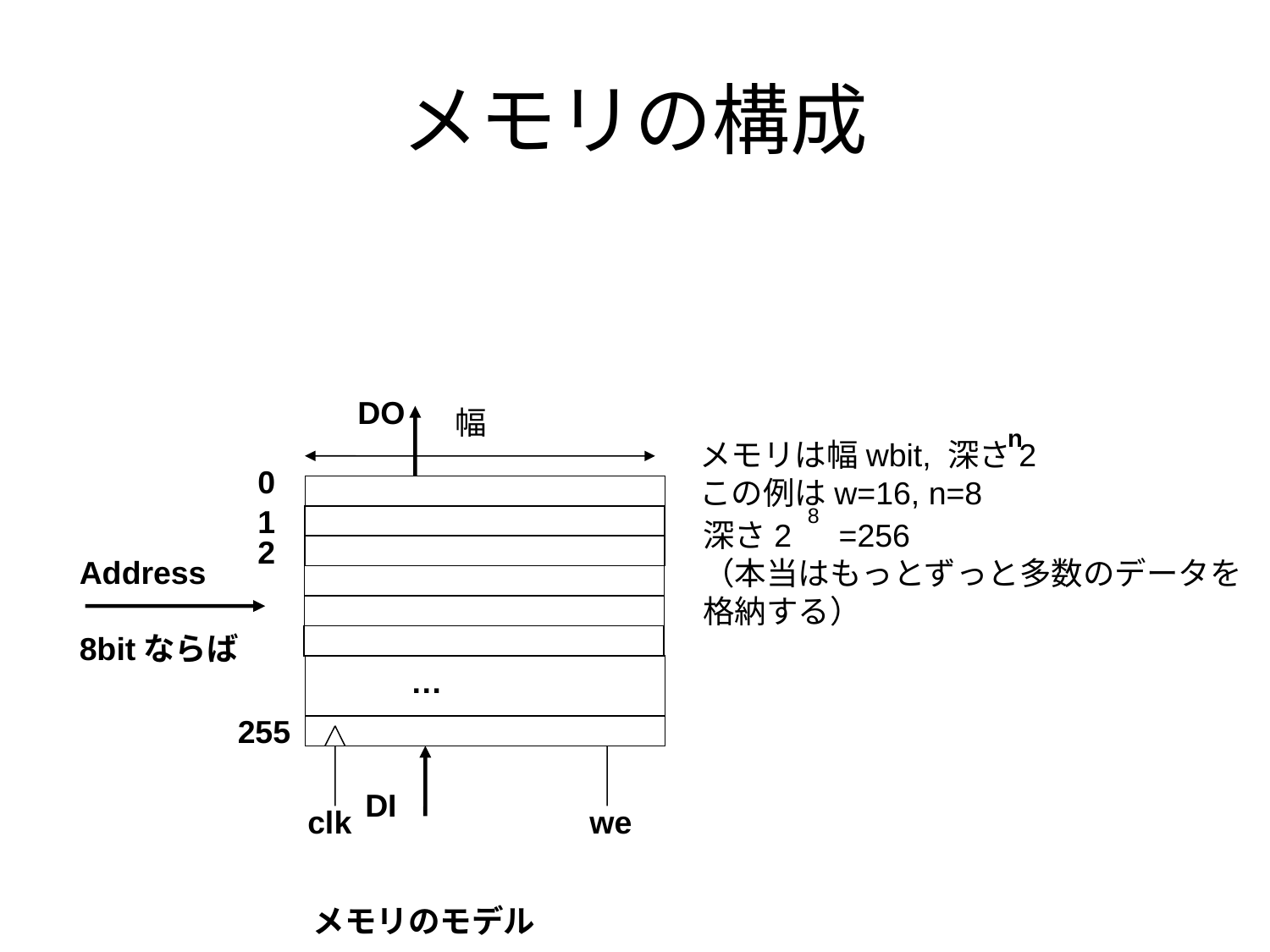

# メモリの構成

DO
幅

n
メモリは幅wbit, 深さ2
この例はw=16, n=8
0

1
8

深さ2　=256
（本当はもっとずっと多数のデータを
格納する）

2

Address

8bitならば

…
255

DI
clk
we
メモリのモデル